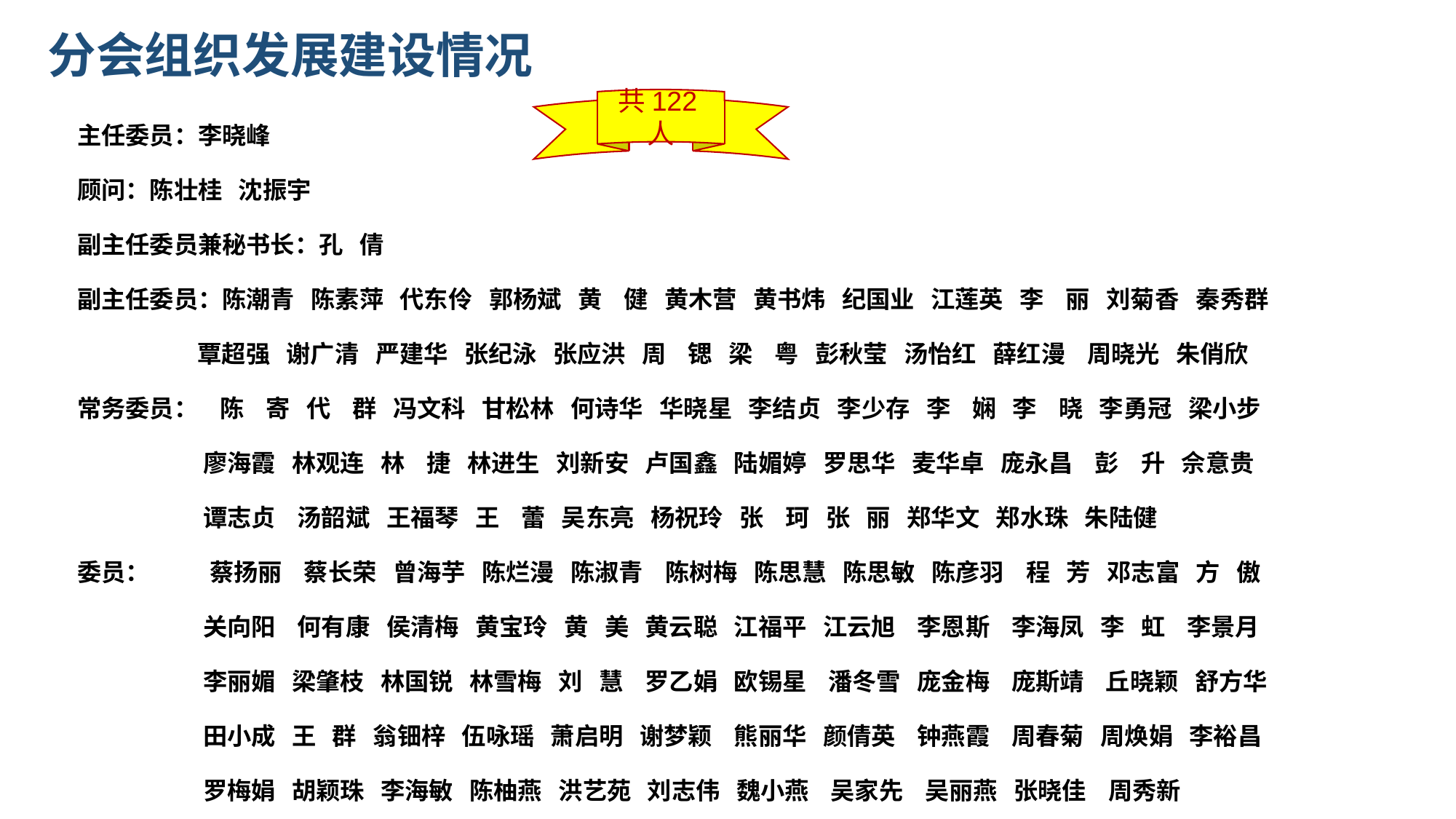

分会组织发展建设情况
主任委员：李晓峰
顾问：陈壮桂   沈振宇
副主任委员兼秘书长：孔   倩
副主任委员：陈潮青   陈素萍   代东伶   郭杨斌   黄    健   黄木营   黄书炜   纪国业   江莲英   李    丽   刘菊香   秦秀群
                     覃超强   谢广清   严建华   张纪泳   张应洪   周    锶   梁    粤   彭秋莹   汤怡红   薛红漫    周晓光   朱俏欣
常务委员：    陈    寄   代    群   冯文科   甘松林   何诗华   华晓星   李结贞   李少存   李    娴   李    晓   李勇冠   梁小步
                      廖海霞   林观连   林    捷   林进生   刘新安   卢国鑫   陆媚婷   罗思华   麦华卓   庞永昌    彭    升   佘意贵
                      谭志贞    汤韶斌   王福琴   王    蕾   吴东亮   杨祝玲   张    珂   张   丽   郑华文   郑水珠   朱陆健
委员：           蔡扬丽    蔡长荣   曾海芋   陈烂漫   陈淑青    陈树梅   陈思慧   陈思敏   陈彦羽    程   芳   邓志富   方   傲
                      关向阳    何有康   侯清梅   黄宝玲   黄   美   黄云聪   江福平   江云旭    李恩斯    李海凤   李   虹    李景月
                      李丽媚   梁肇枝   林国锐   林雪梅   刘   慧    罗乙娟   欧锡星    潘冬雪   庞金梅    庞斯靖    丘晓颖   舒方华
                      田小成   王   群   翁钿梓   伍咏瑶   萧启明   谢梦颖    熊丽华   颜倩英    钟燕霞    周春菊   周焕娟   李裕昌
                      罗梅娟   胡颖珠   李海敏   陈柚燕   洪艺苑   刘志伟   魏小燕    吴家先    吴丽燕   张晓佳    周秀新
共122人